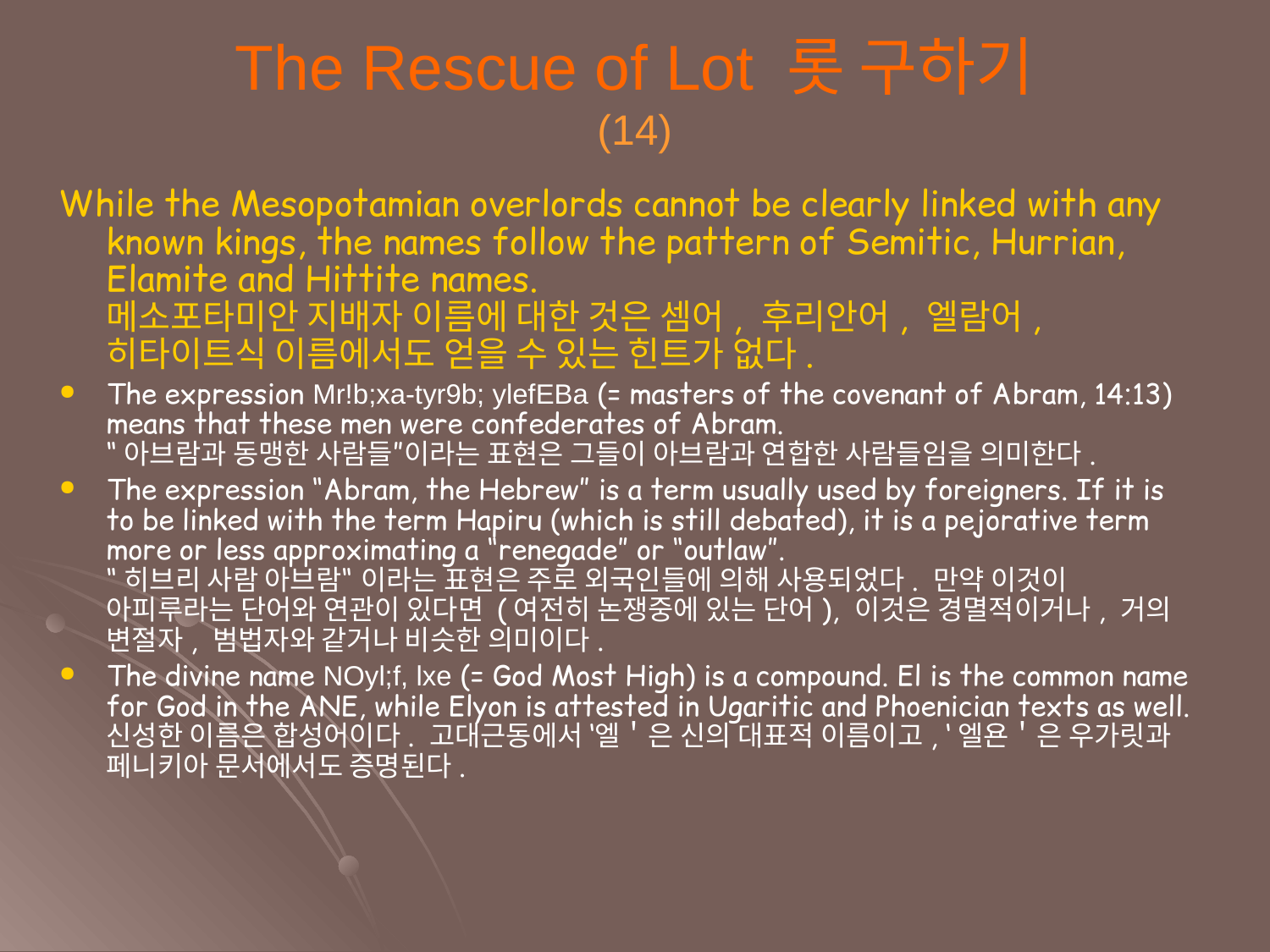

The Rescue of Lot 롯 구하기
(14)
While the Mesopotamian overlords cannot be clearly linked with any known kings, the names follow the pattern of Semitic, Hurrian, Elamite and Hittite names.
메소포타미안 지배자 이름에 대한 것은 셈어, 후리안어, 엘람어, 히타이트식 이름에서도 얻을 수 있는 힌트가 없다.
The expression Mr!b;xa-tyr9b; ylefEBa (= masters of the covenant of Abram, 14:13) means that these men were confederates of Abram.
“아브람과 동맹한 사람들”이라는 표현은 그들이 아브람과 연합한 사람들임을 의미한다.
The expression “Abram, the Hebrew” is a term usually used by foreigners. If it is to be linked with the term Hapiru (which is still debated), it is a pejorative term more or less approximating a “renegade” or “outlaw”.
“히브리 사람 아브람“ 이라는 표현은 주로 외국인들에 의해 사용되었다. 만약 이것이 아피루라는 단어와 연관이 있다면 (여전히 논쟁중에 있는 단어), 이것은 경멸적이거나, 거의 변절자, 범법자와 같거나 비슷한 의미이다.
The divine name NOyl;f, lxe (= God Most High) is a compound. El is the common name for God in the ANE, while Elyon is attested in Ugaritic and Phoenician texts as well.
신성한 이름은 합성어이다. 고대근동에서 ‘엘＇은 신의 대표적 이름이고, ‘엘욘＇은 우가릿과 페니키아 문서에서도 증명된다.